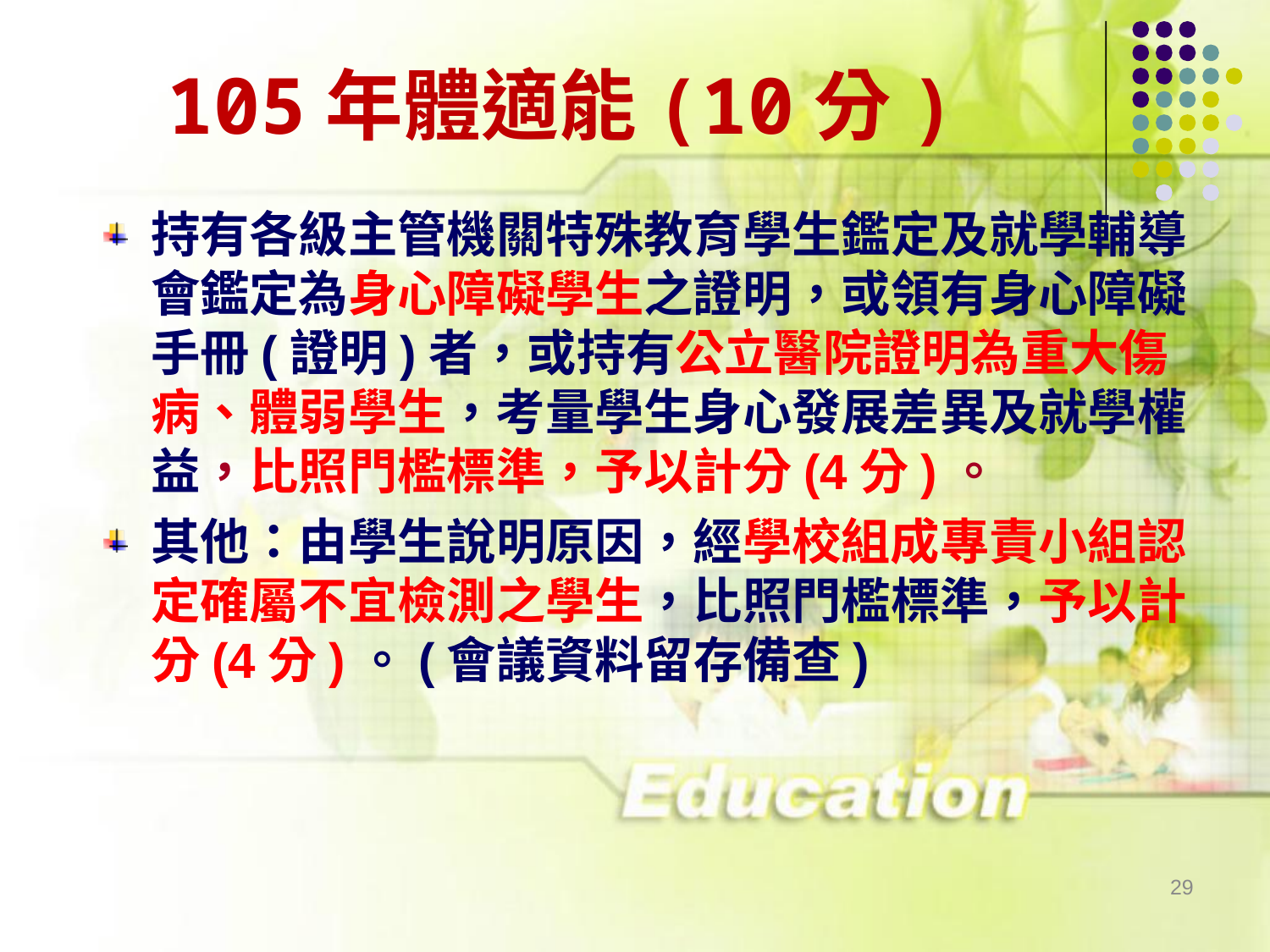

# 105年體適能(10分)
持有各級主管機關特殊教育學生鑑定及就學輔導會鑑定為身心障礙學生之證明，或領有身心障礙手冊(證明)者，或持有公立醫院證明為重大傷病、體弱學生，考量學生身心發展差異及就學權益，比照門檻標準，予以計分(4分)。
其他：由學生說明原因，經學校組成專責小組認定確屬不宜檢測之學生，比照門檻標準，予以計分(4分)。(會議資料留存備查)
29